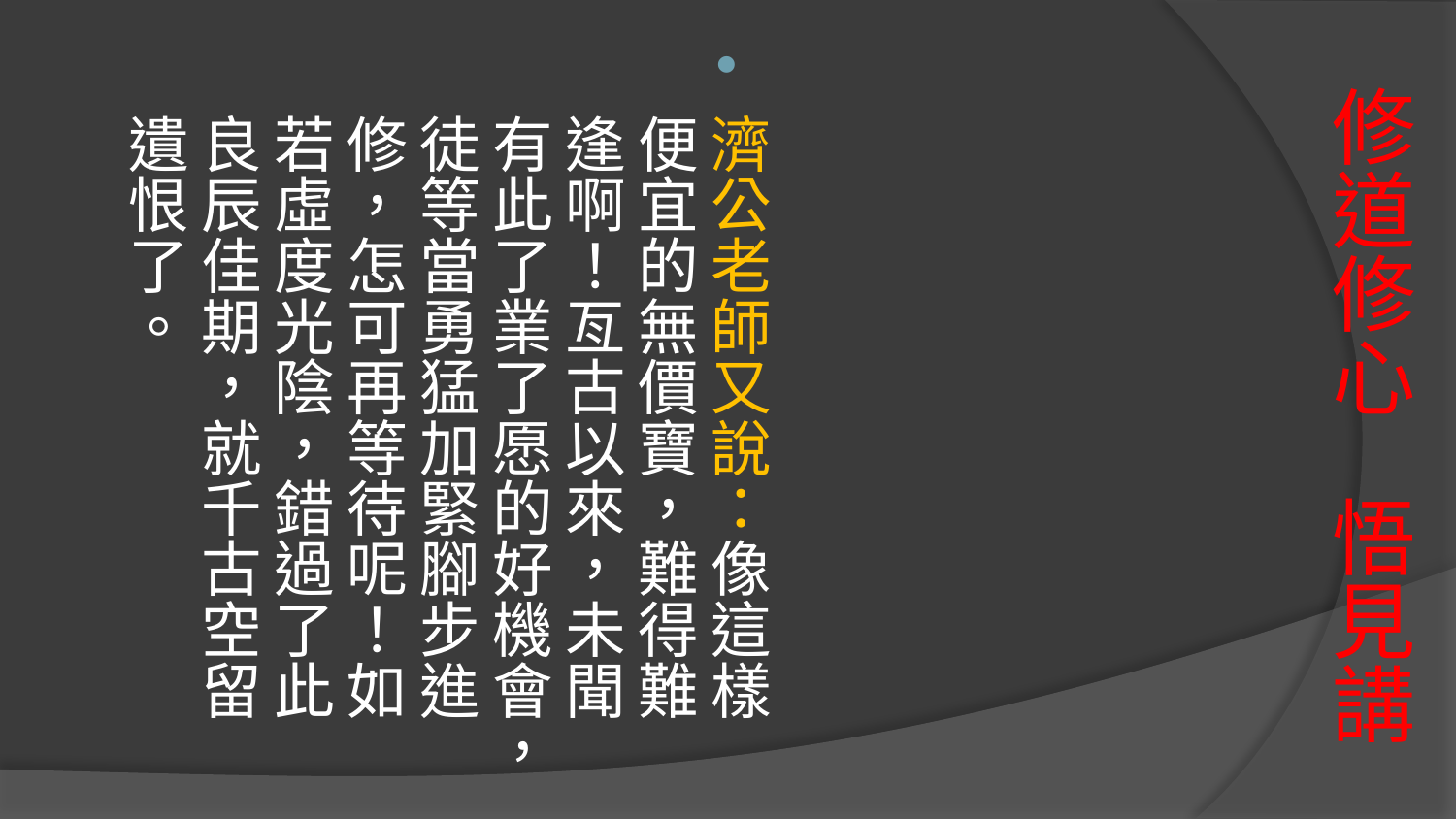

濟公老師又說：像這樣便宜的無價寶，難得難逢啊！亙古以來，未聞有此了業了愿的好機會，徒等當勇猛加緊腳步進修，怎可再等待呢！如若虛度光陰，錯過了此良辰佳期，就千古空留遺恨了。

# 修道修心    悟見講